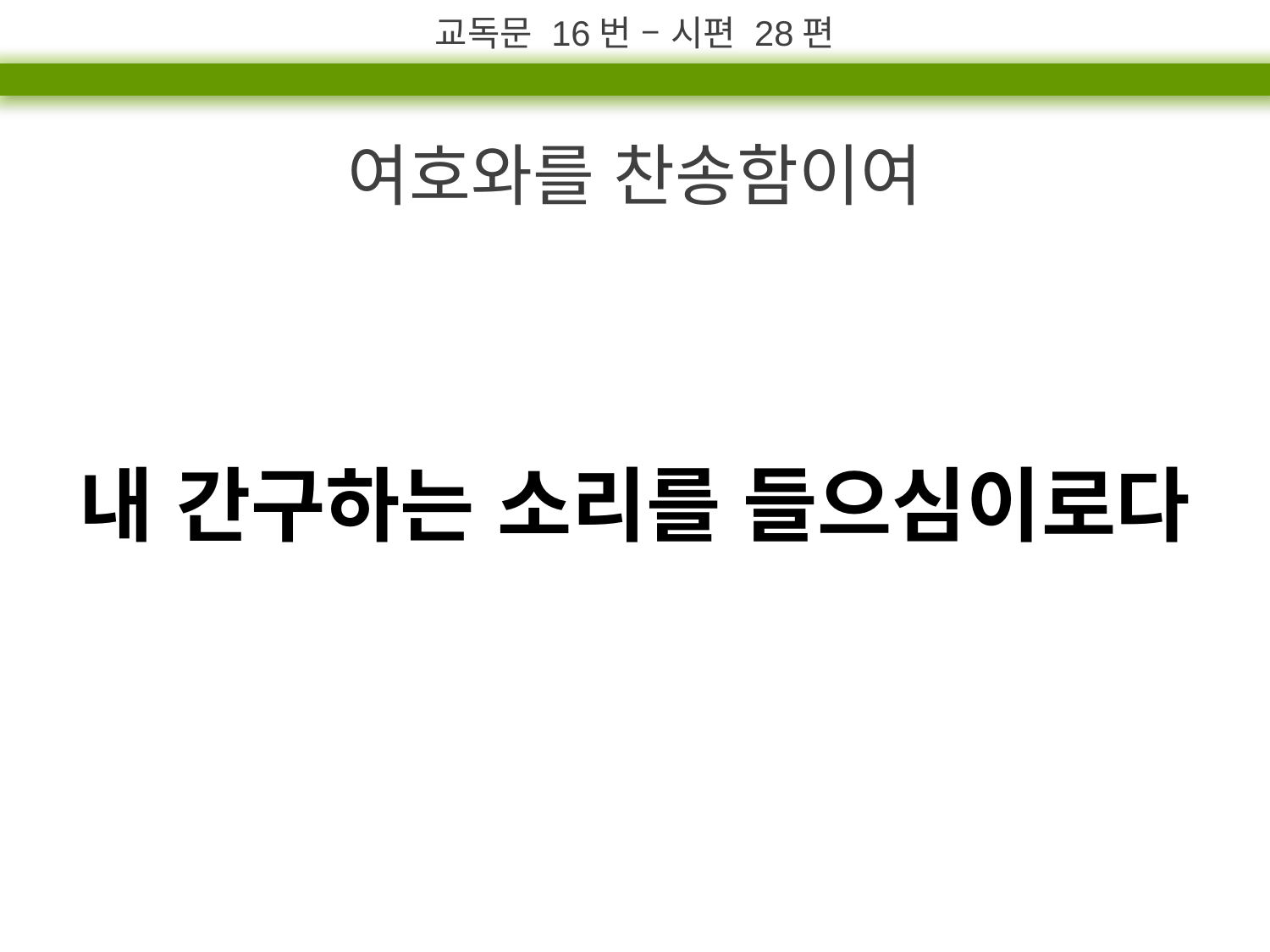

교독문 16번 – 시편 28편

여호와를 찬송함이여
내 간구하는 소리를 들으심이로다